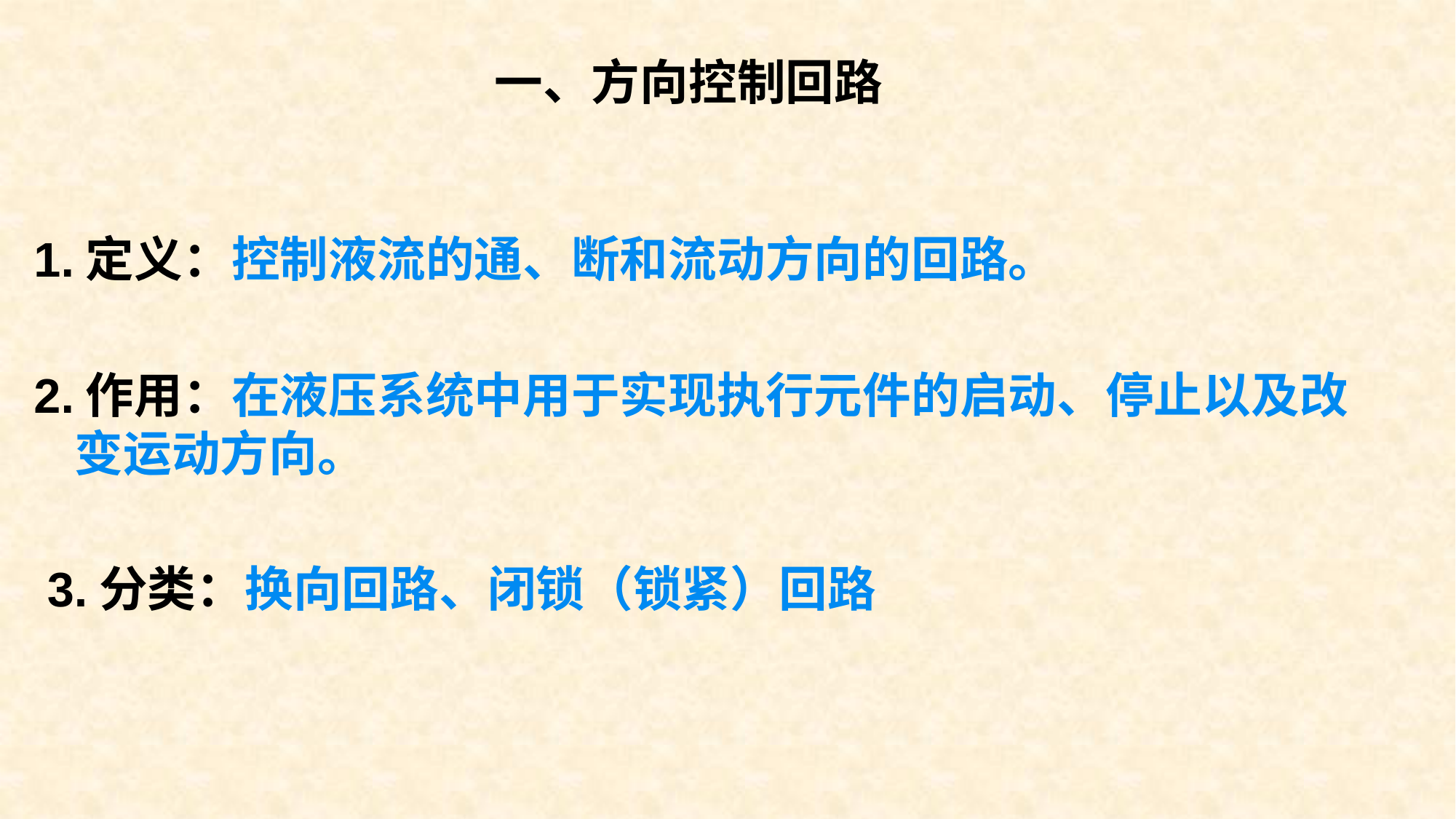

# 一、方向控制回路
1.定义：控制液流的通、断和流动方向的回路。

2.作用：在液压系统中用于实现执行元件的启动、停止以及改   变运动方向。

 3.分类：换向回路、闭锁（锁紧）回路